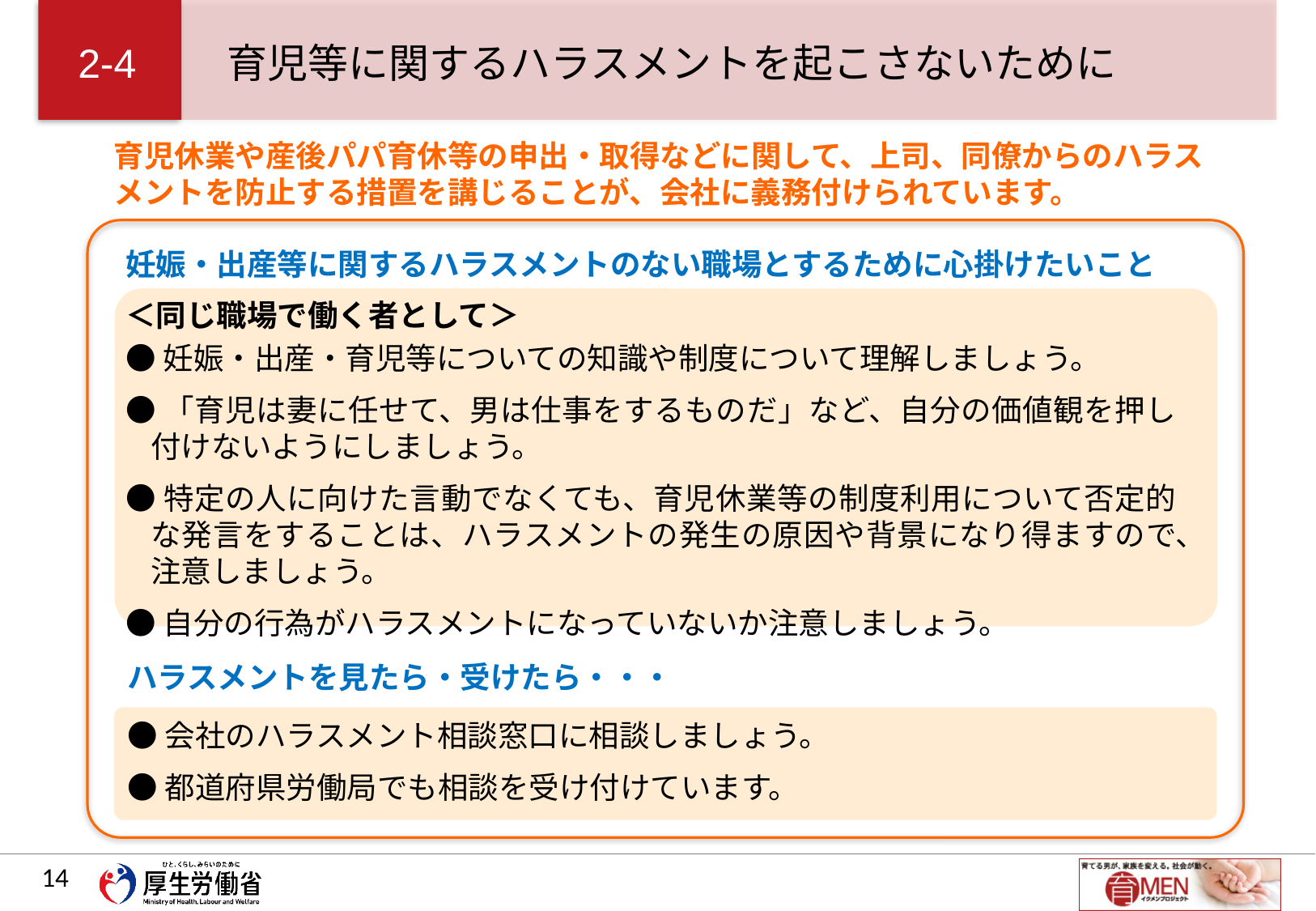

# 2-4　　育児等に関するハラスメントを起こさないために
育児休業や産後パパ育休等の申出・取得などに関して、上司、同僚からのハラスメントを防止する措置を講じることが、会社に義務付けられています。

妊娠・出産等に関するハラスメントのない職場とするために心掛けたいこと
＜同じ職場で働く者として＞
●妊娠・出産・育児等についての知識や制度について理解しましょう。
●「育児は妻に任せて、男は仕事をするものだ」など、自分の価値観を押し付けないようにしましょう。
●特定の人に向けた言動でなくても、育児休業等の制度利用について否定的な発言をすることは、ハラスメントの発生の原因や背景になり得ますので、注意しましょう。
●自分の行為がハラスメントになっていないか注意しましょう。

ハラスメントを見たら・受けたら・・・
●会社のハラスメント相談窓口に相談しましょう。
●都道府県労働局でも相談を受け付けています。

14